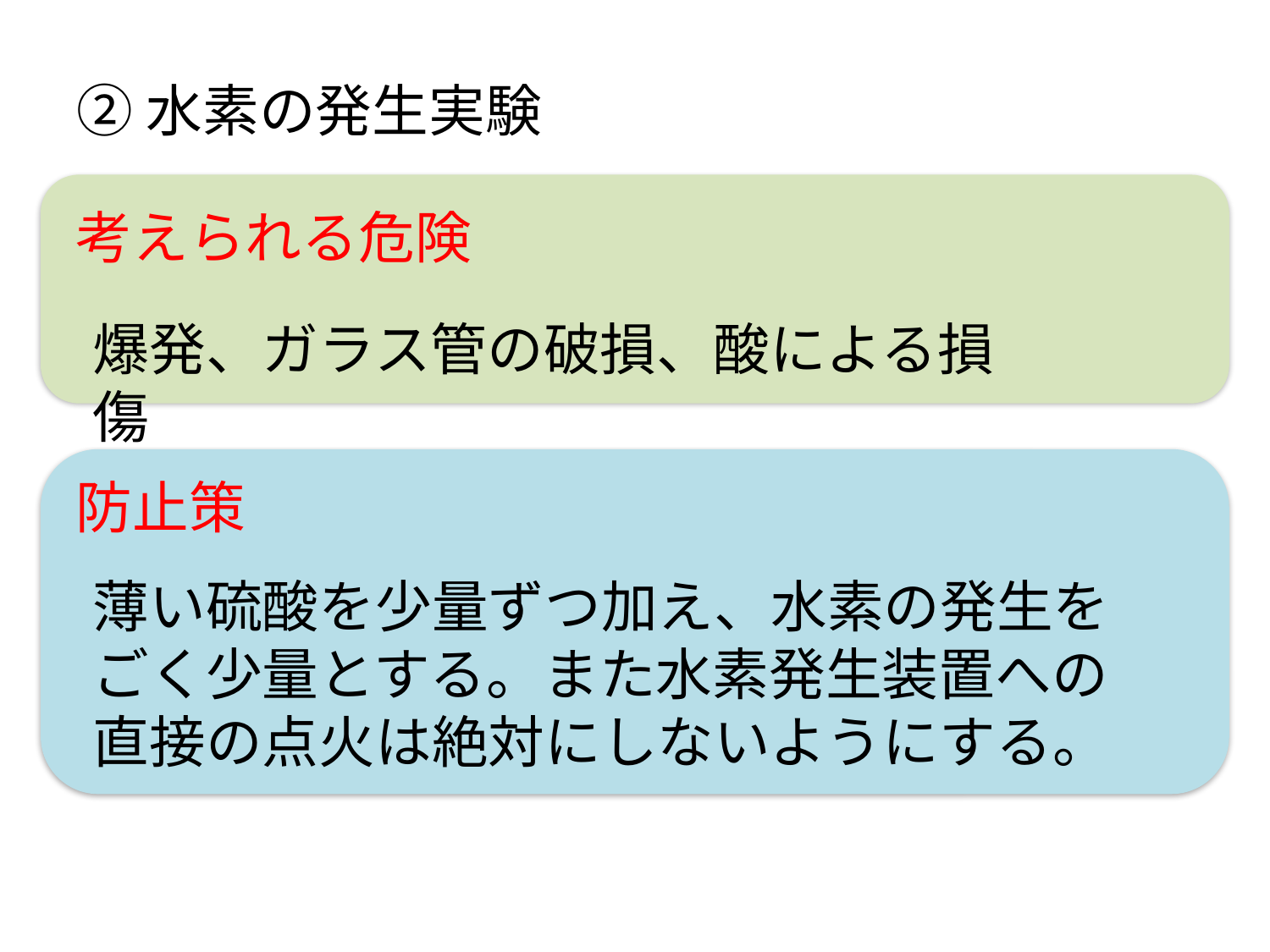

②水素の発生実験

考えられる危険
爆発、ガラス管の破損、酸による損傷

防止策
薄い硫酸を少量ずつ加え、水素の発生をごく少量とする。また水素発生装置への直接の点火は絶対にしないようにする。